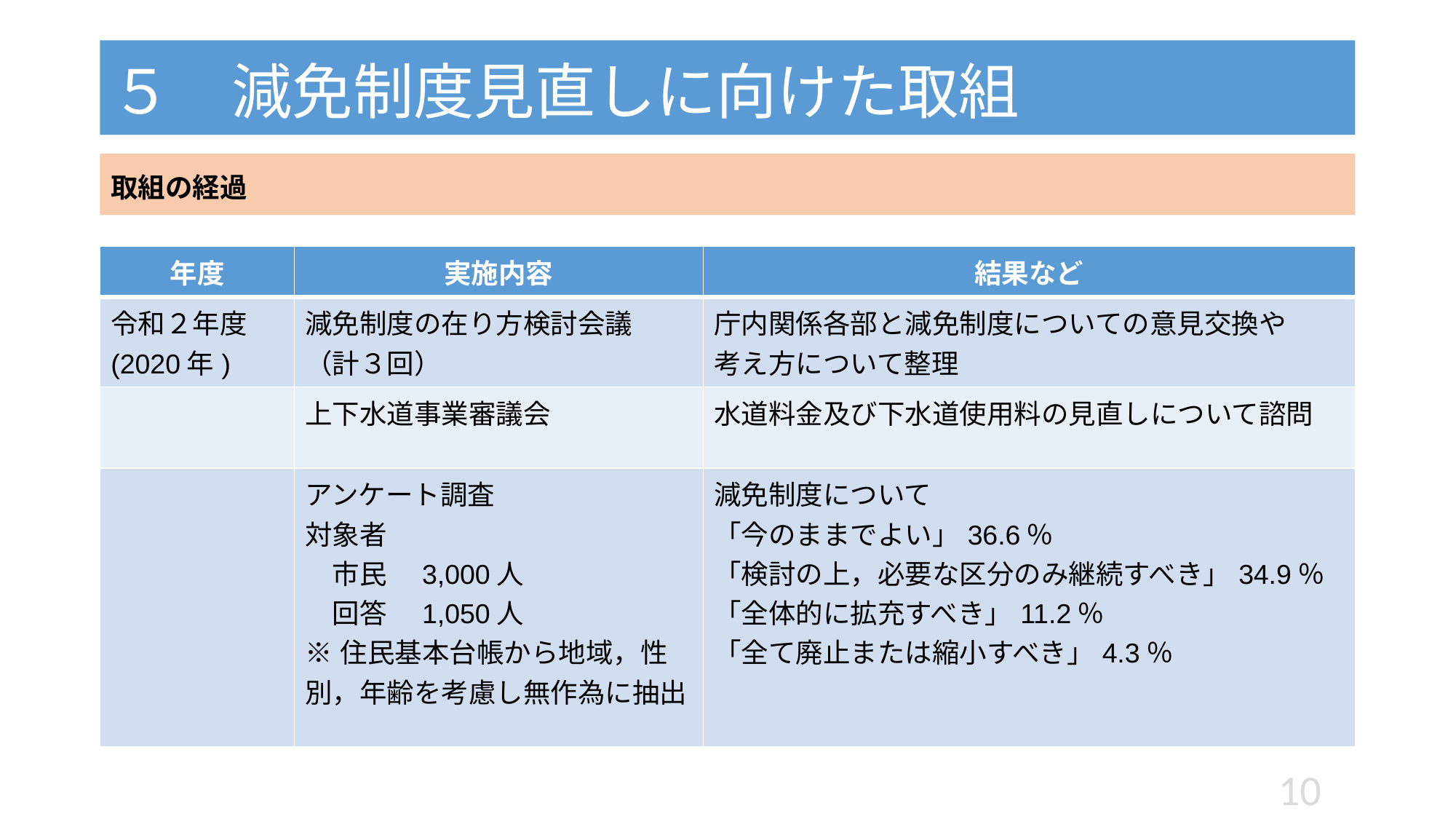

# ５　減免制度見直しに向けた取組
取組の経過
| 年度 | 実施内容 | 結果など |
| --- | --- | --- |
| 令和２年度 (2020年) | 減免制度の在り方検討会議 （計３回） | 庁内関係各部と減免制度についての意見交換や 考え方について整理 |
|  | 上下水道事業審議会 | 水道料金及び下水道使用料の見直しについて諮問 |
|  | アンケート調査 対象者 　市民　3,000人 　回答　1,050人 ※住民基本台帳から地域，性別，年齢を考慮し無作為に抽出 | 減免制度について 「今のままでよい」36.6％ 「検討の上，必要な区分のみ継続すべき」34.9％ 「全体的に拡充すべき」11.2％ 「全て廃止または縮小すべき」4.3％ |
10